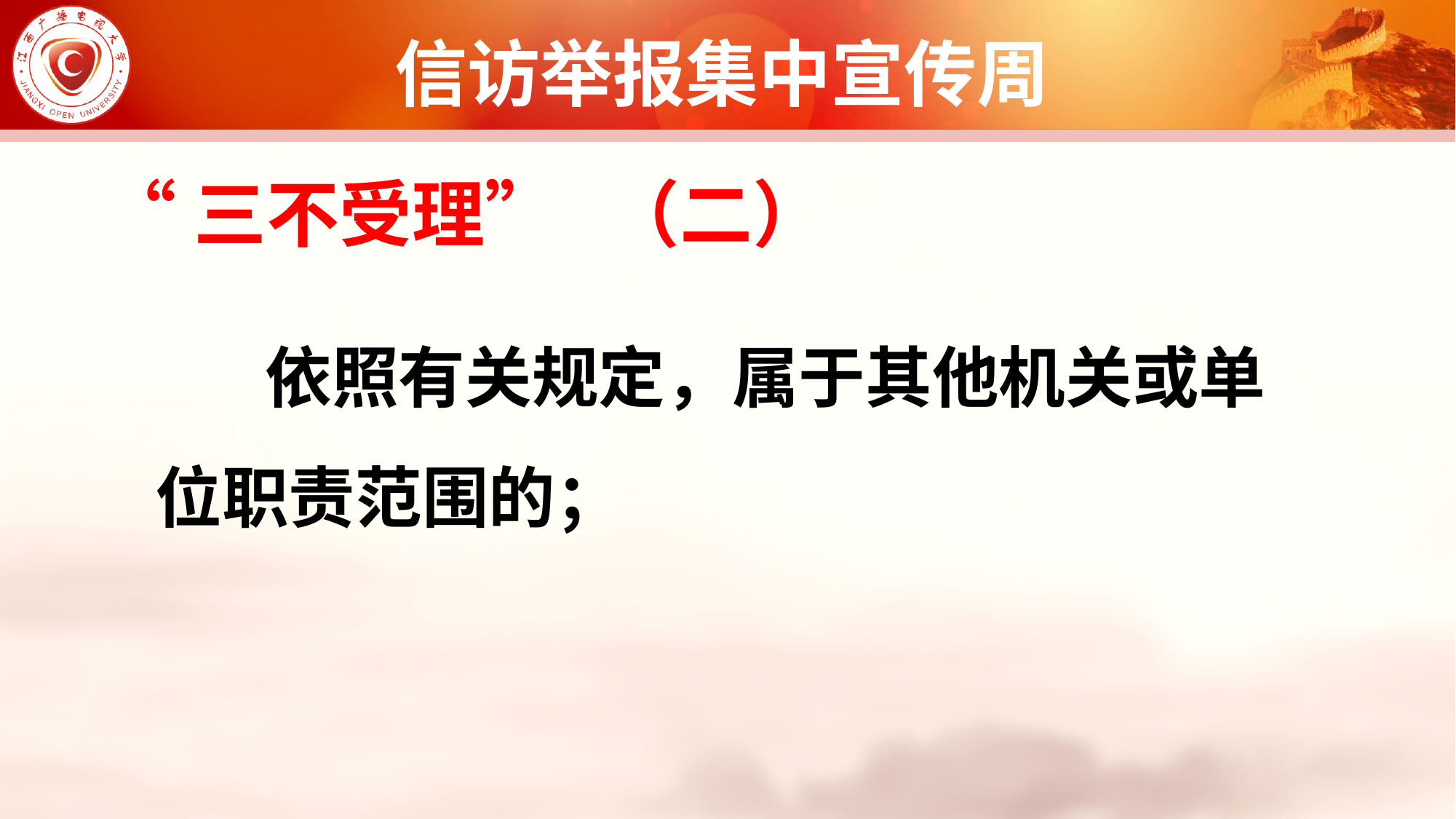

信访举报集中宣传周
“三不受理”   （二）

   依照有关规定，属于其他机关或单位职责范围的；